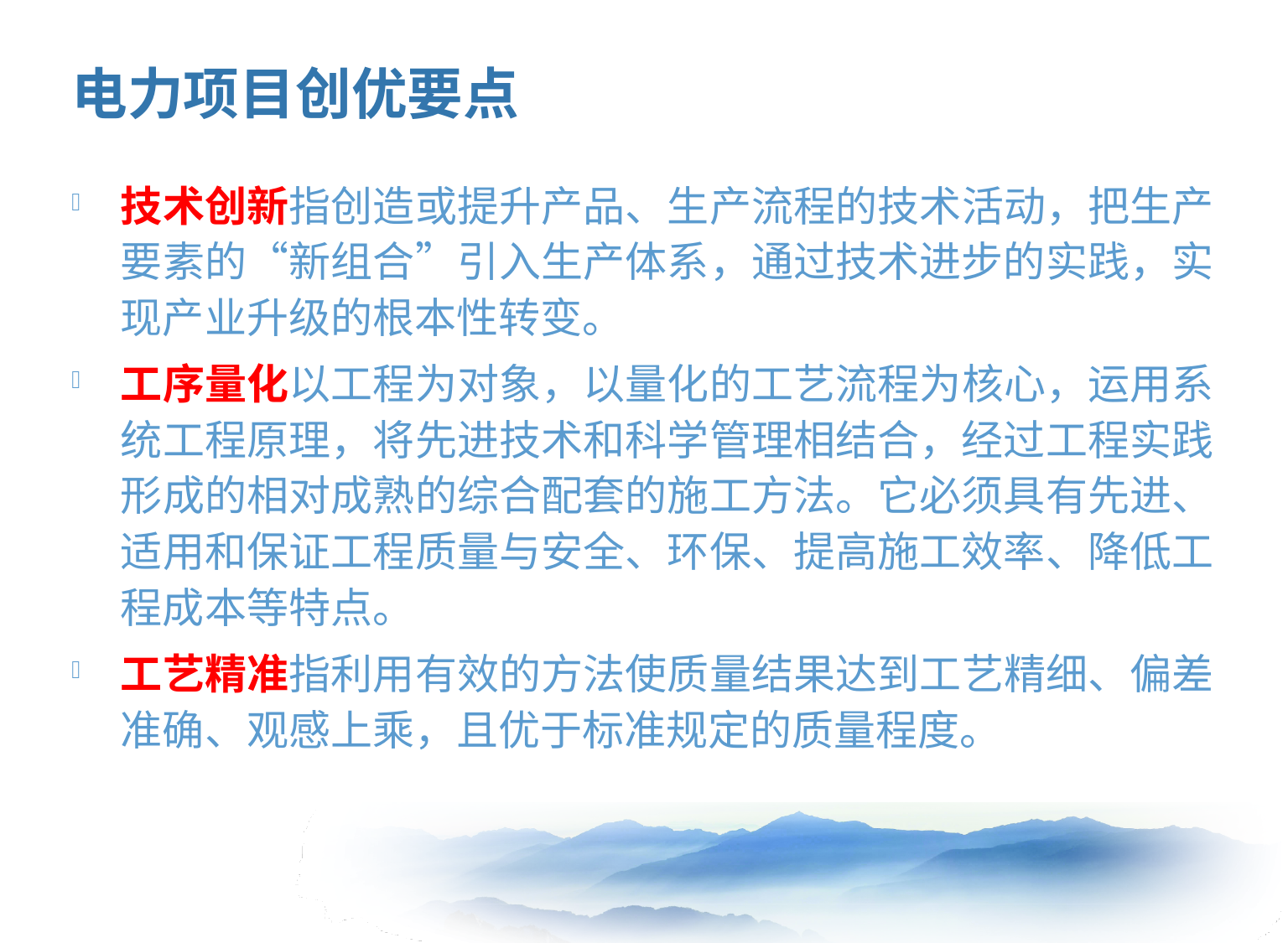

# 电力项目创优要点
技术创新指创造或提升产品、生产流程的技术活动，把生产要素的“新组合”引入生产体系，通过技术进步的实践，实现产业升级的根本性转变。
工序量化以工程为对象，以量化的工艺流程为核心，运用系统工程原理，将先进技术和科学管理相结合，经过工程实践形成的相对成熟的综合配套的施工方法。它必须具有先进、适用和保证工程质量与安全、环保、提高施工效率、降低工程成本等特点。
工艺精准指利用有效的方法使质量结果达到工艺精细、偏差准确、观感上乘，且优于标准规定的质量程度。